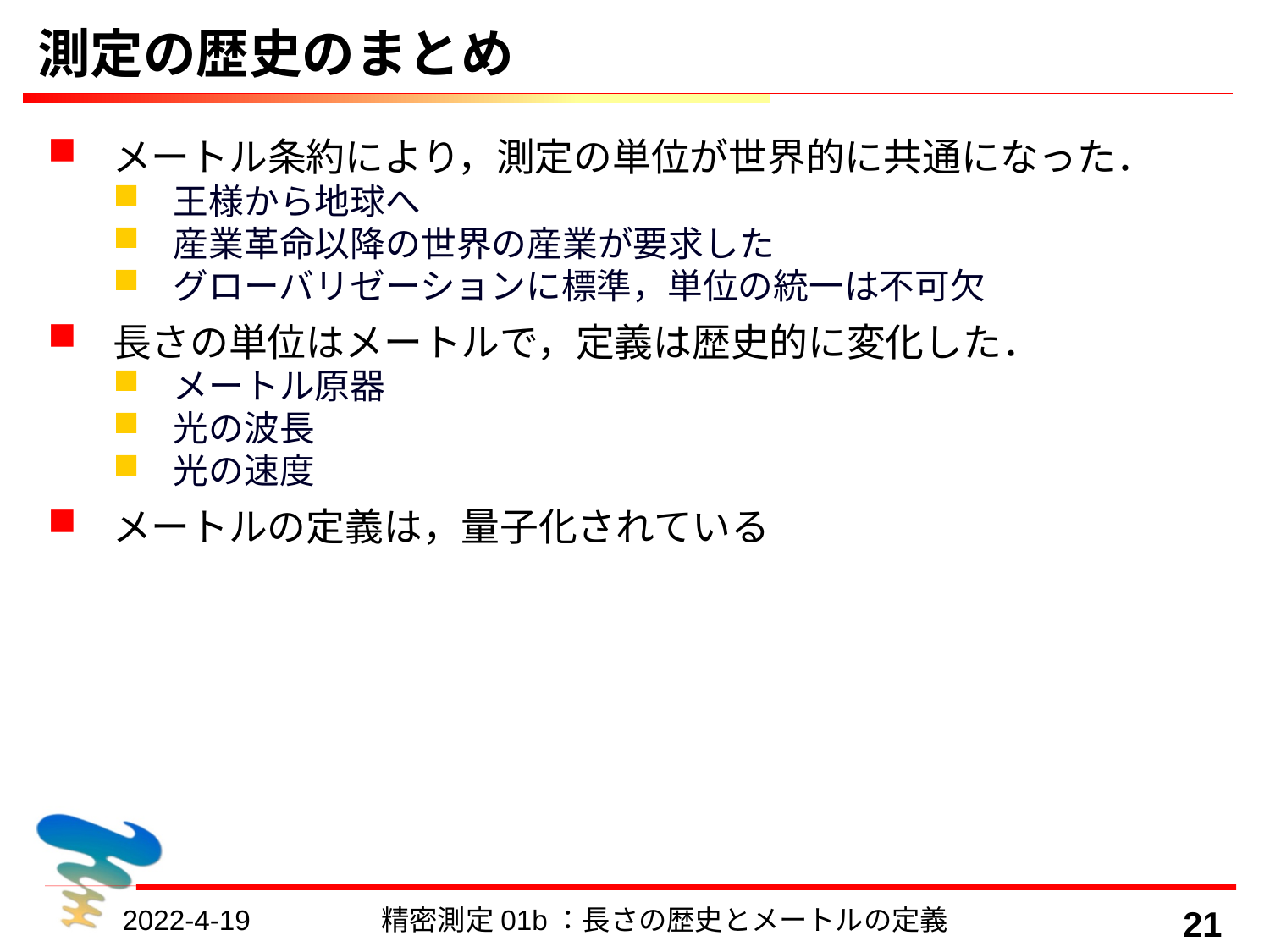

# 測定の歴史のまとめ
メートル条約により，測定の単位が世界的に共通になった．
王様から地球へ
産業革命以降の世界の産業が要求した
グローバリゼーションに標準，単位の統一は不可欠
長さの単位はメートルで，定義は歴史的に変化した．
メートル原器
光の波長
光の速度
メートルの定義は，量子化されている
2022-4-19
精密測定01b：長さの歴史とメートルの定義
21